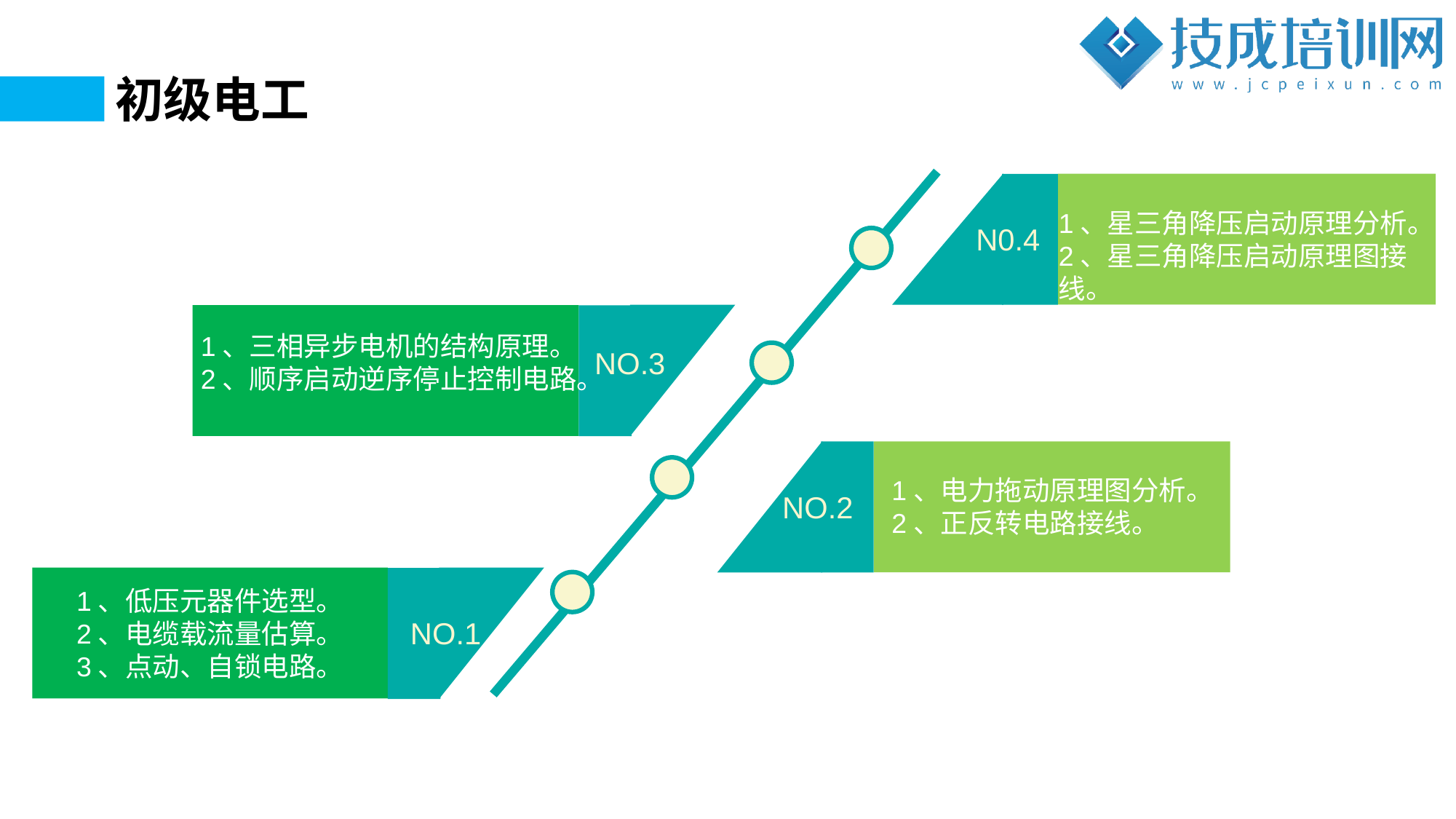

初级电工

N0.4
1、星三角降压启动原理分析。
2、星三角降压启动原理图接线。

NO.3
1、三相异步电机的结构原理。
2、顺序启动逆序停止控制电路。

NO.2

1、电力拖动原理图分析。
2、正反转电路接线。

1、低压元器件选型。
2、电缆载流量估算。
3、点动、自锁电路。

NO.1